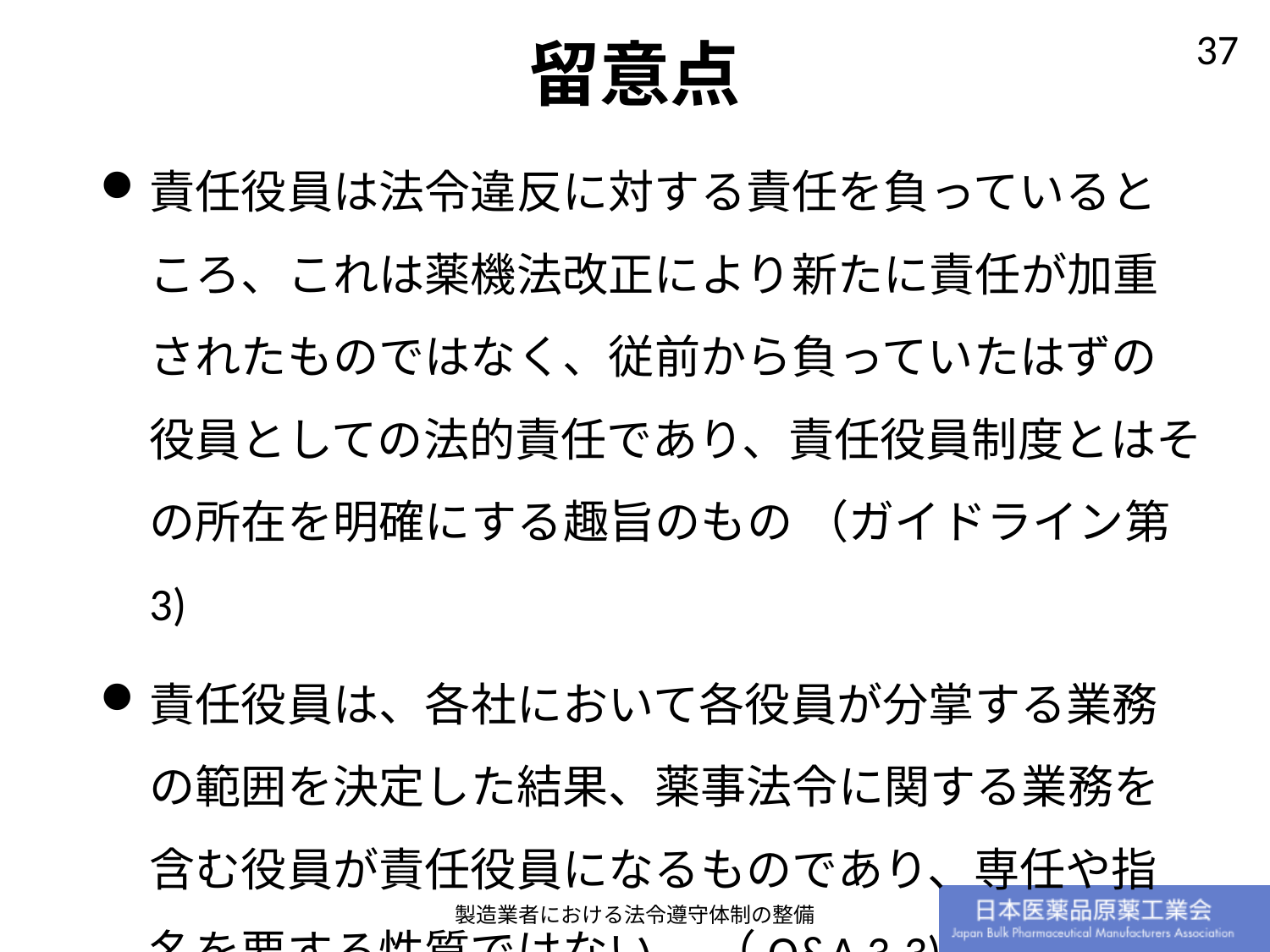

留意点

責任役員は法令違反に対する責任を負っているところ、これは薬機法改正により新たに責任が加重されたものではなく、従前から負っていたはずの役員としての法的責任であり、責任役員制度とはその所在を明確にする趣旨のもの （ガイドライン第3)
責任役員は、各社において各役員が分掌する業務の範囲を決定した結果、薬事法令に関する業務を含む役員が責任役員になるものであり、専任や指名を要する性質ではない。 （Q&A 3-3)
製造業者における法令遵守体制の整備